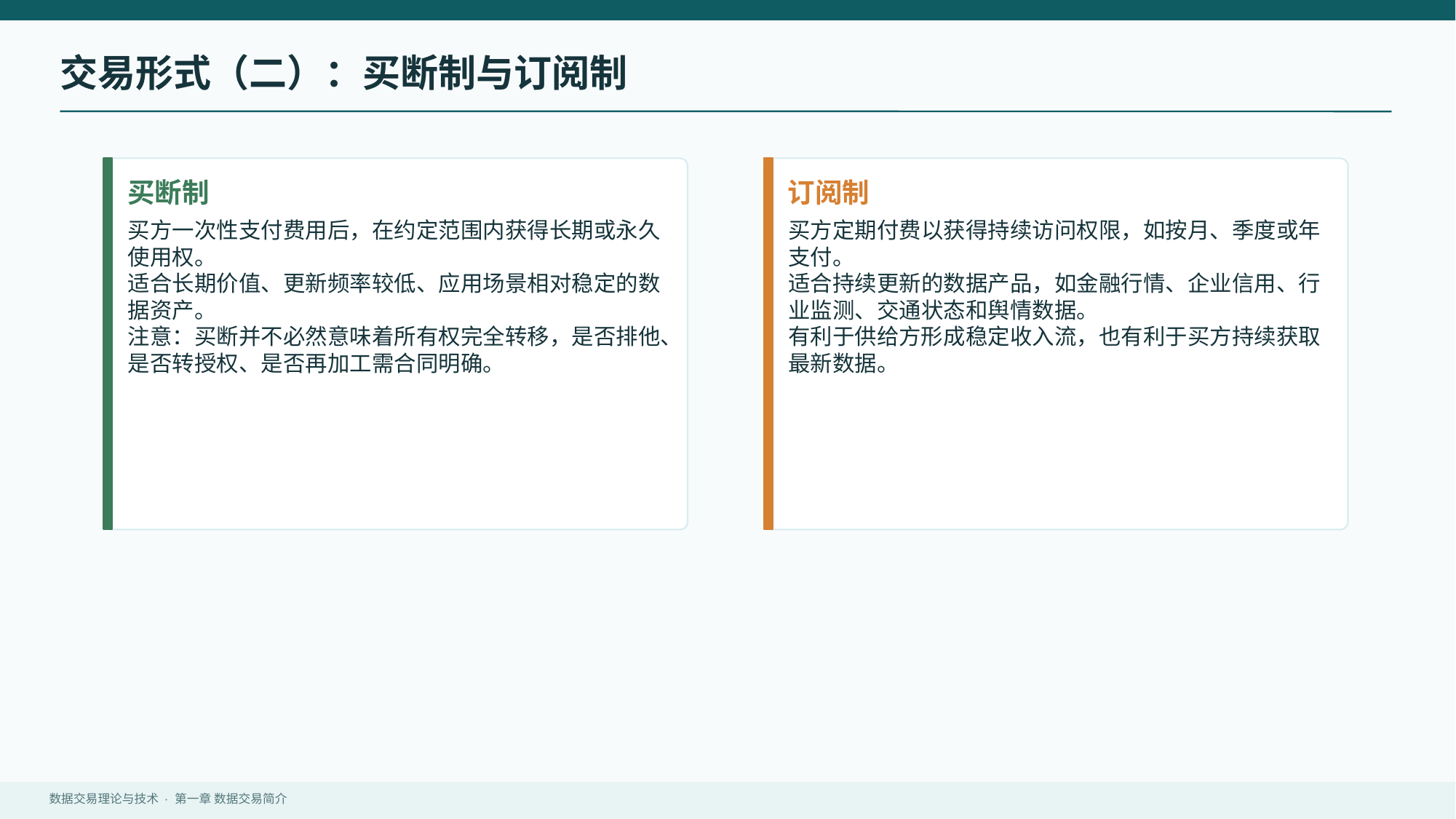

交易形式（二）：买断制与订阅制

买断制
订阅制
买方一次性支付费用后，在约定范围内获得长期或永久使用权。
适合长期价值、更新频率较低、应用场景相对稳定的数据资产。
注意：买断并不必然意味着所有权完全转移，是否排他、是否转授权、是否再加工需合同明确。
买方定期付费以获得持续访问权限，如按月、季度或年支付。
适合持续更新的数据产品，如金融行情、企业信用、行业监测、交通状态和舆情数据。
有利于供给方形成稳定收入流，也有利于买方持续获取最新数据。
54